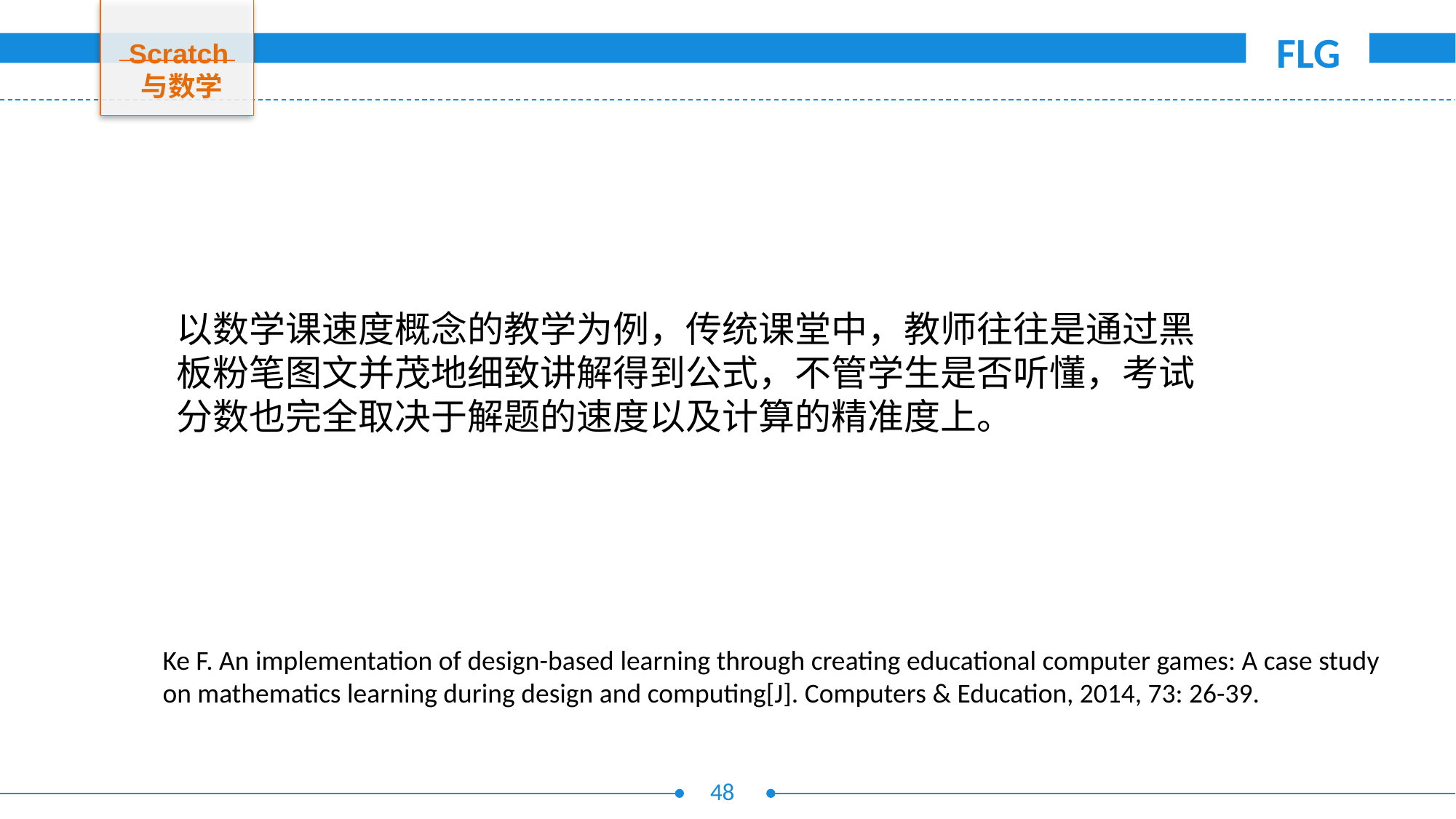

Scratch与数学
以数学课速度概念的教学为例，传统课堂中，教师往往是通过黑板粉笔图文并茂地细致讲解得到公式，不管学生是否听懂，考试分数也完全取决于解题的速度以及计算的精准度上。
Ke F. An implementation of design-based learning through creating educational computer games: A case study on mathematics learning during design and computing[J]. Computers & Education, 2014, 73: 26-39.